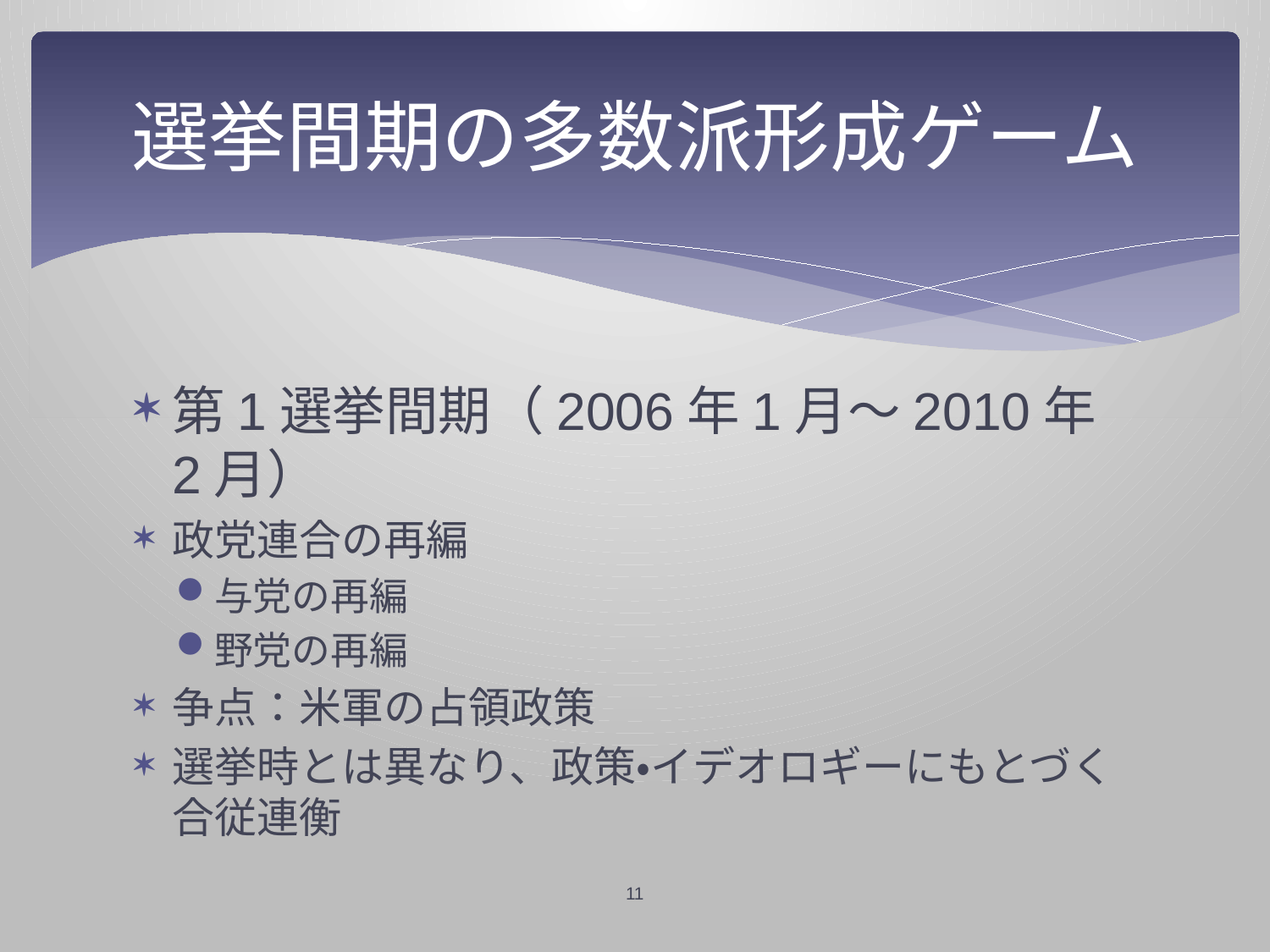

# 選挙間期の多数派形成ゲーム
第1選挙間期（2006年1月～2010年2月）
政党連合の再編
与党の再編
野党の再編
争点：米軍の占領政策
選挙時とは異なり、政策・イデオロギーにもとづく合従連衡
11